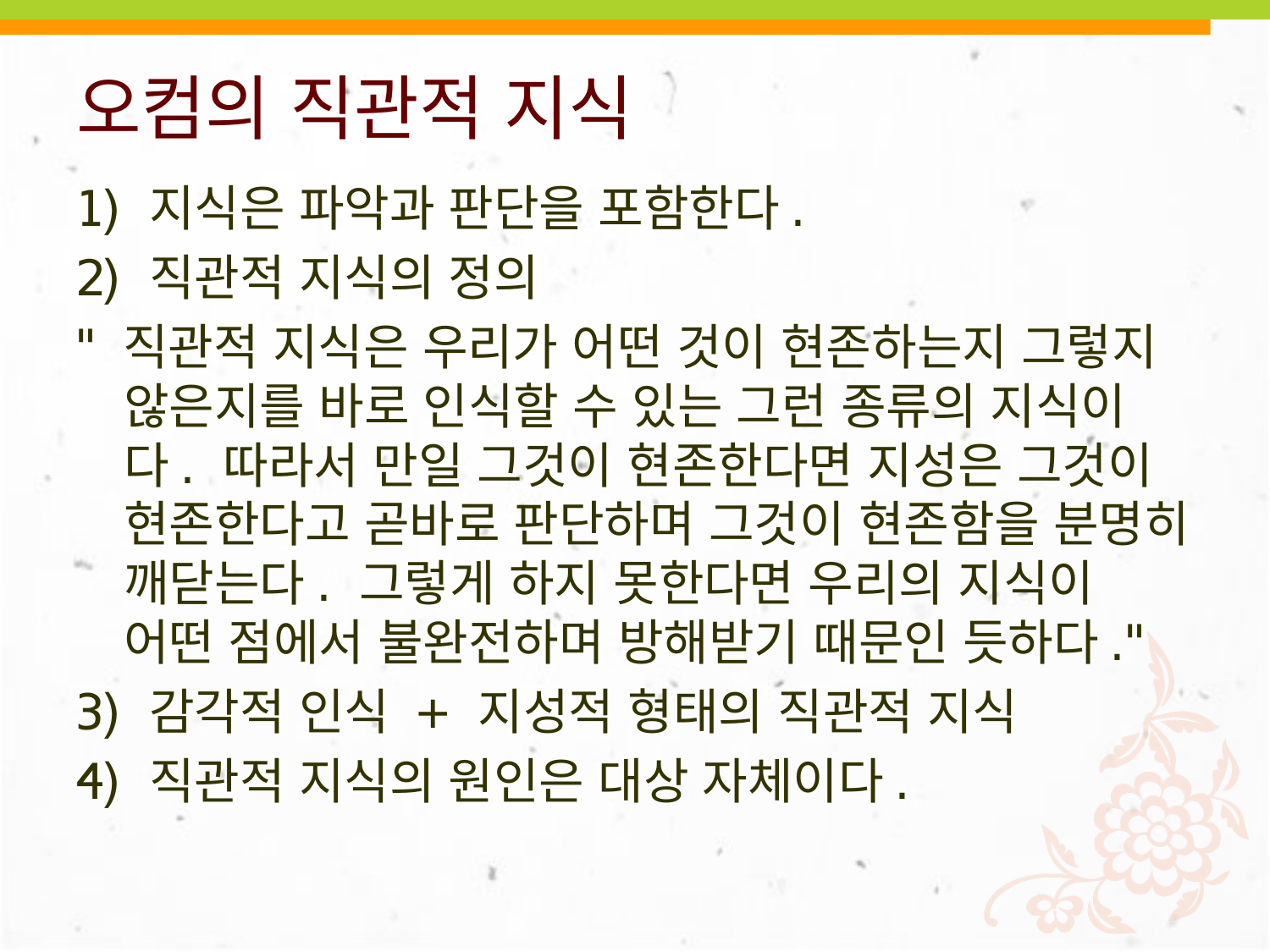

# 오컴의 직관적 지식
1) 지식은 파악과 판단을 포함한다.
2) 직관적 지식의 정의
" 직관적 지식은 우리가 어떤 것이 현존하는지 그렇지 않은지를 바로 인식할 수 있는 그런 종류의 지식이다. 따라서 만일 그것이 현존한다면 지성은 그것이 현존한다고 곧바로 판단하며 그것이 현존함을 분명히 깨닫는다. 그렇게 하지 못한다면 우리의 지식이 어떤 점에서 불완전하며 방해받기 때문인 듯하다."
3) 감각적 인식 + 지성적 형태의 직관적 지식
4) 직관적 지식의 원인은 대상 자체이다.